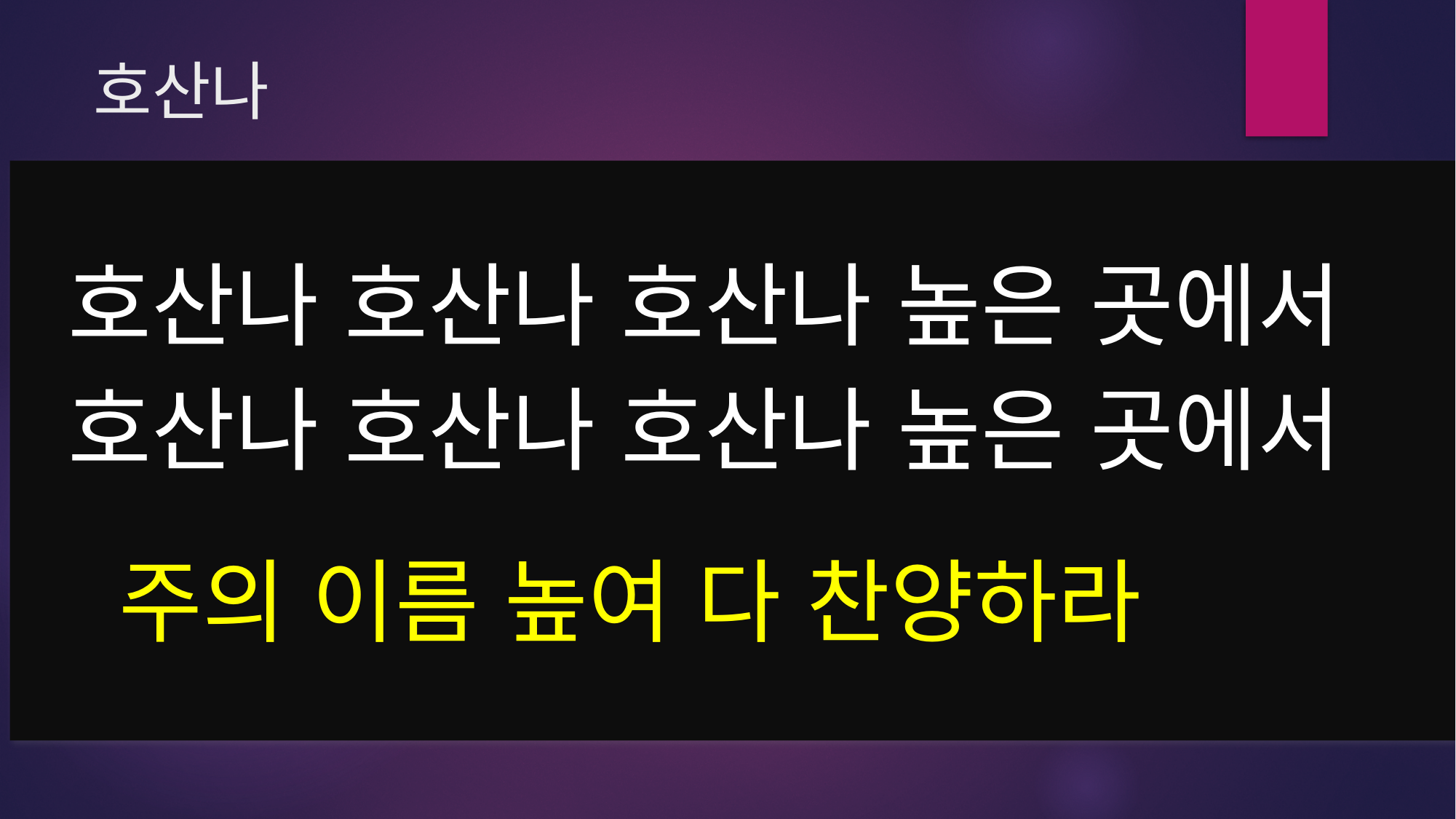

# 호산나
 호산나 호산나 호산나 높은 곳에서
 호산나 호산나 호산나 높은 곳에서

   주의 이름 높여 다 찬양하라